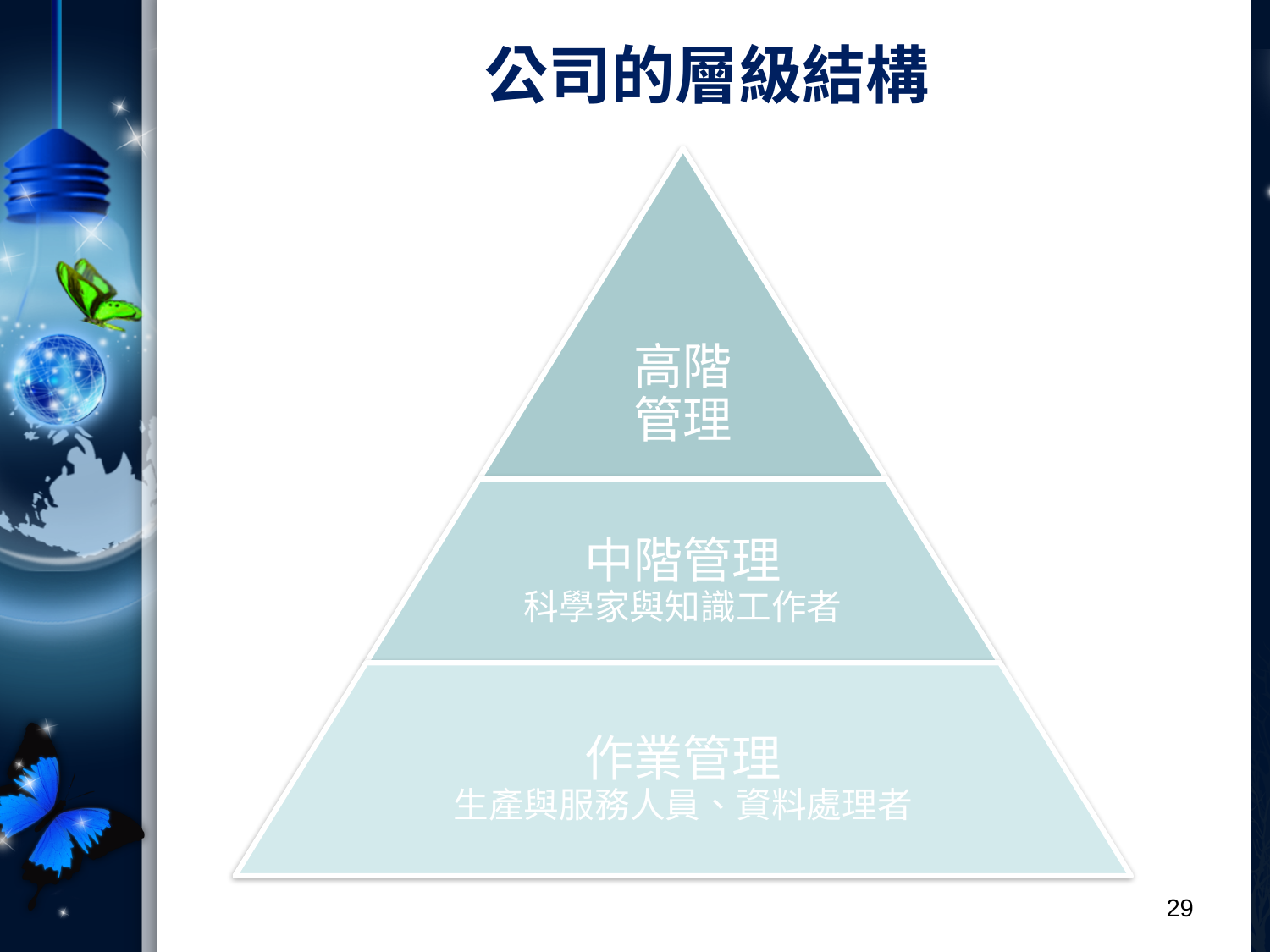

# 公司的層級結構
高階管理
中階管理
科學家與知識工作者
作業管理
生產與服務人員、資料處理者
29